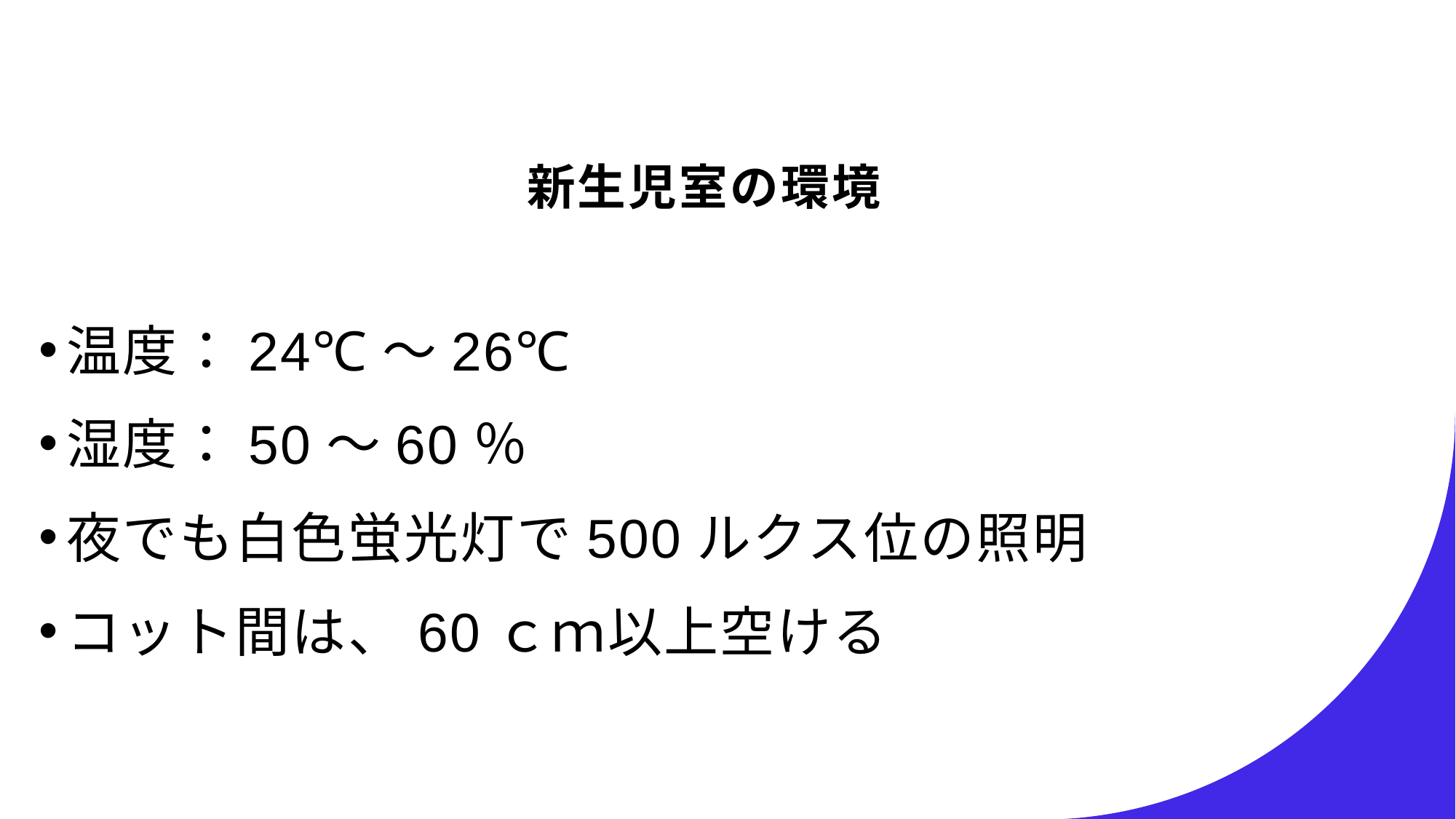

# 新生児室の環境
温度：24℃～26℃
湿度：50～60％
夜でも白色蛍光灯で500ルクス位の照明
コット間は、60ｃｍ以上空ける